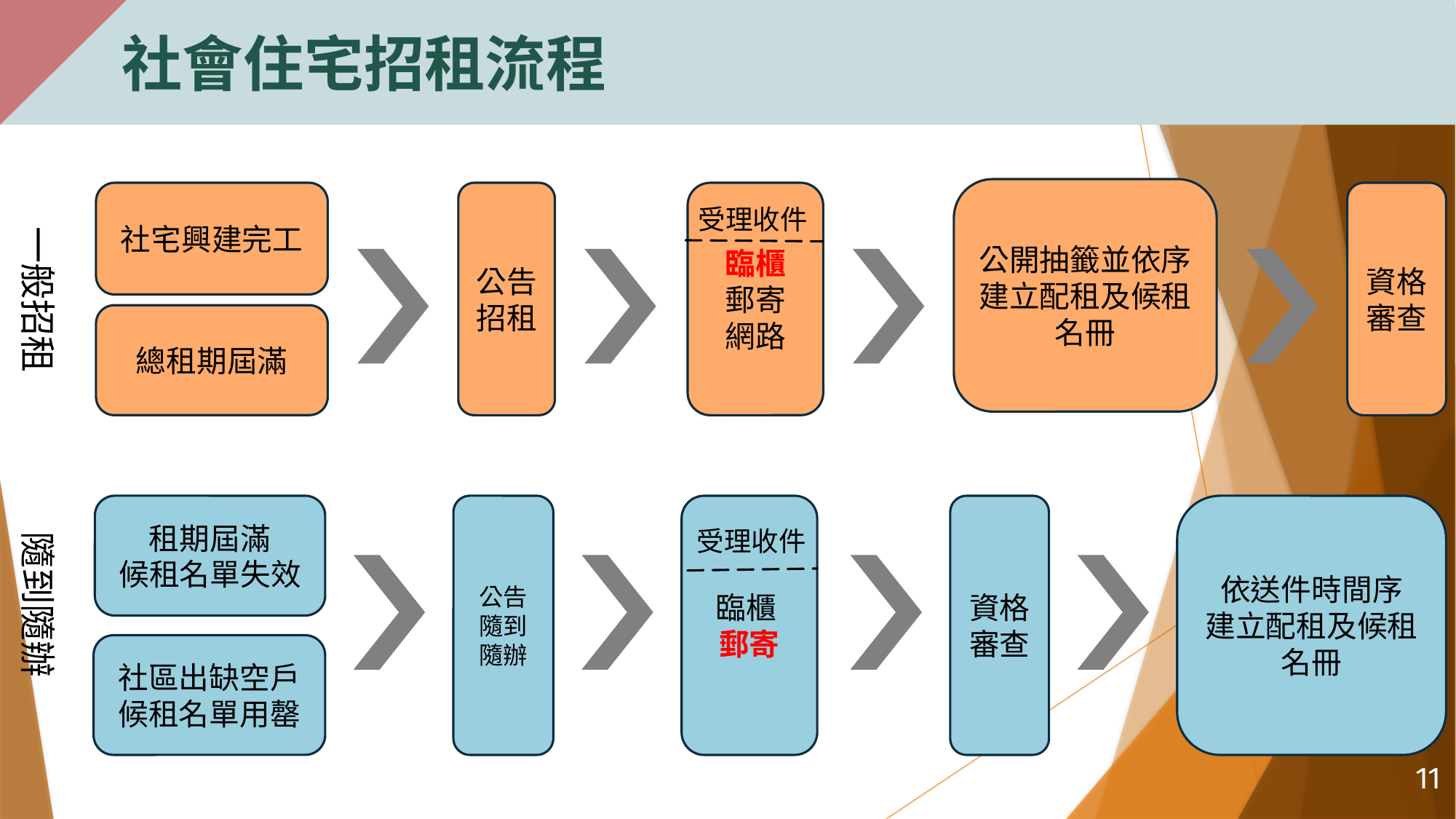

社會住宅招租流程
公開抽籤並依序
建立配租及候租名冊
公告招租
臨櫃
郵寄
網路
受理收件
資格審查
社宅興建完工
一般招租

總租期屆滿
公告隨到隨辦
臨櫃
郵寄
受理收件
資格審查
依送件時間序
建立配租及候租名冊
租期屆滿
候租名單失效
隨到隨辦

社區出缺空戶
候租名單用罄

11